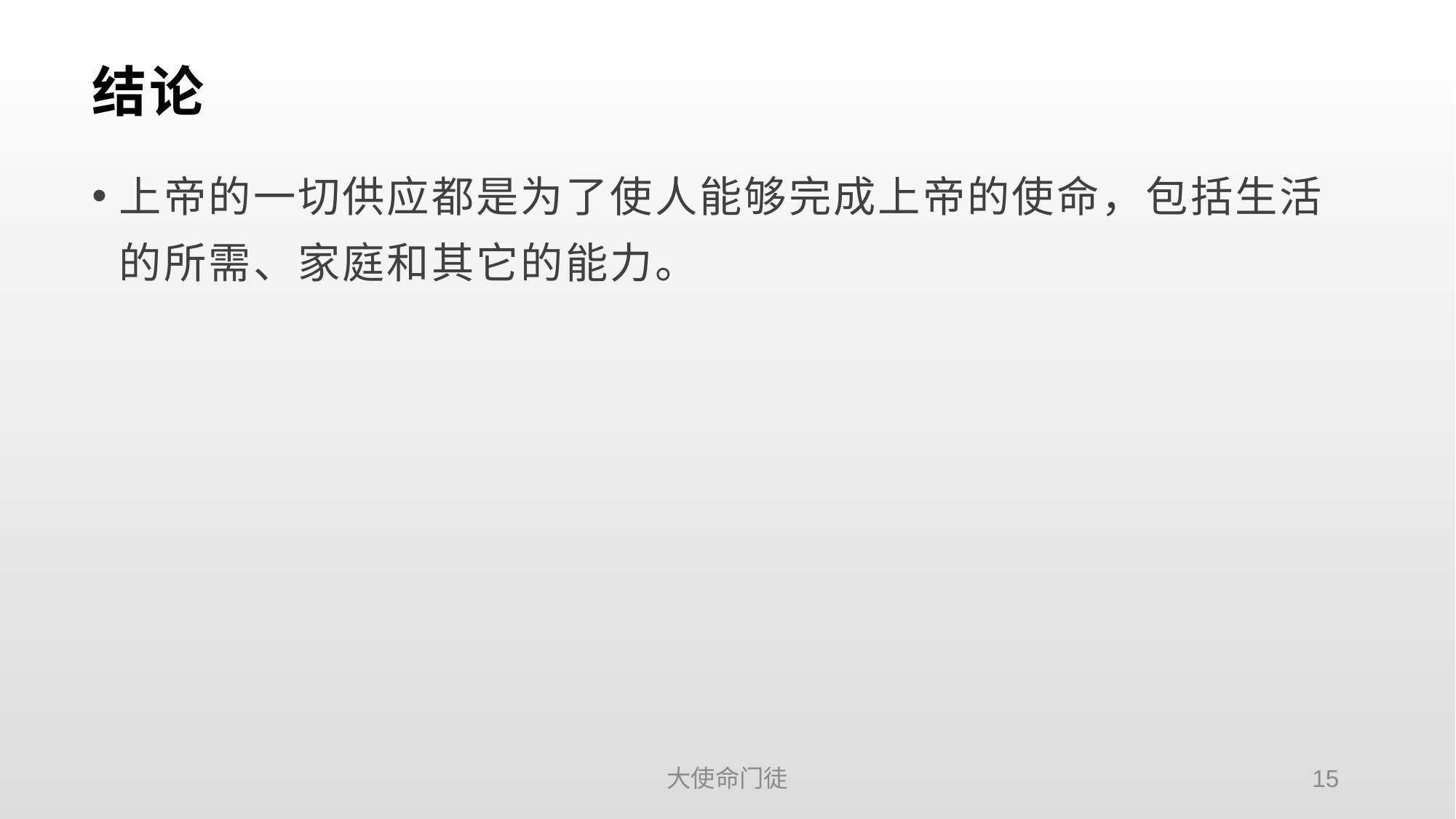

# 结论
上帝的一切供应都是为了使人能够完成上帝的使命，包括生活的所需、家庭和其它的能力。
大使命门徒
15